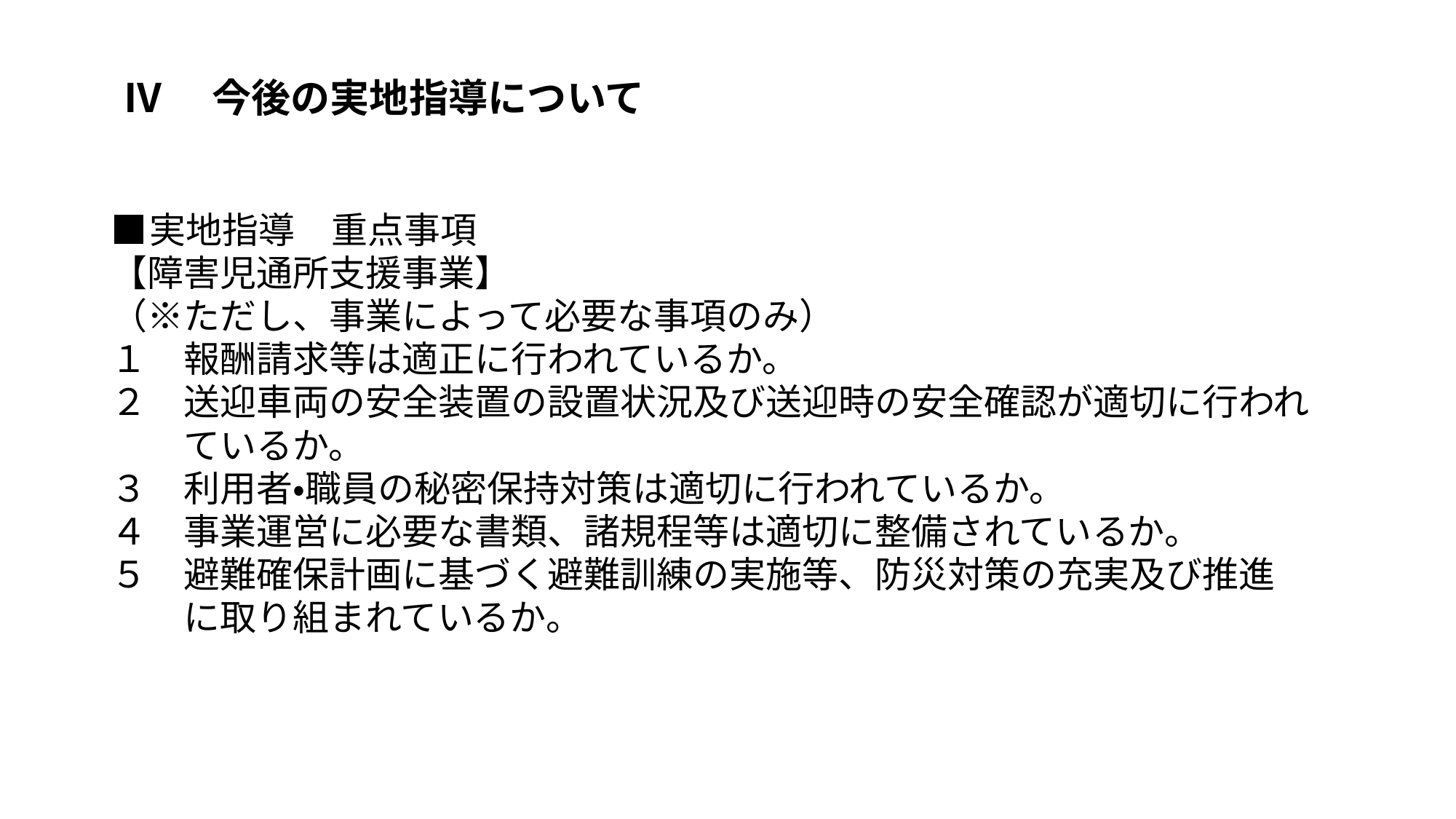

Ⅳ　今後の実地指導について
■実地指導　重点事項
【障害児通所支援事業】
（※ただし、事業によって必要な事項のみ）
１　報酬請求等は適正に行われているか。
２　送迎車両の安全装置の設置状況及び送迎時の安全確認が適切に行われ
　　ているか。
３　利用者・職員の秘密保持対策は適切に行われているか。
４　事業運営に必要な書類、諸規程等は適切に整備されているか。
５　避難確保計画に基づく避難訓練の実施等、防災対策の充実及び推進
　　に取り組まれているか。